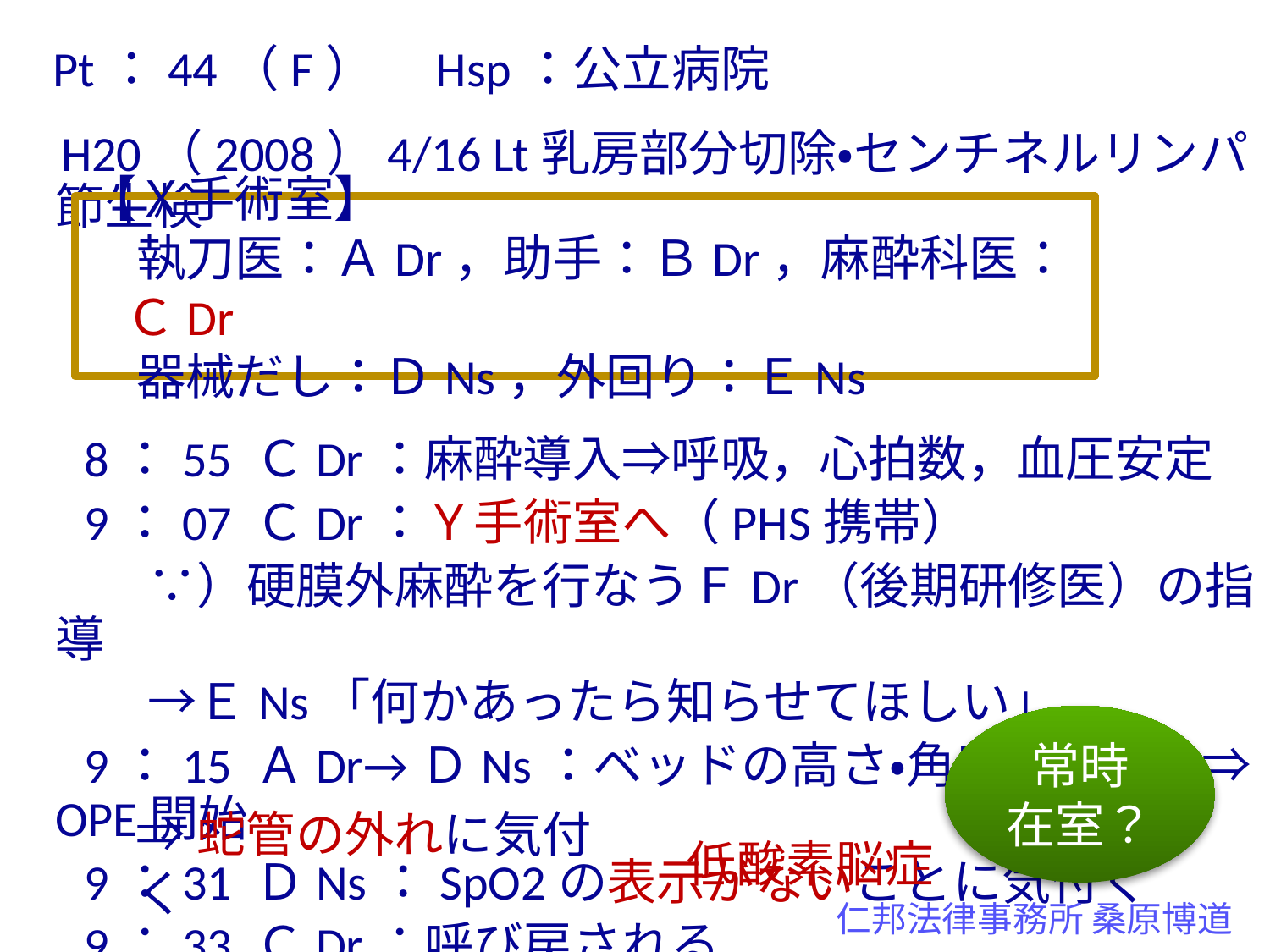

Pt：44（F）　Hsp：公立病院
　H20（2008）4/16 Lt乳房部分切除・センチネルリンパ節生検

 　8：55 ＣDr：麻酔導入⇒呼吸，心拍数，血圧安定
 　9：07 ＣDr：Ｙ手術室へ（PHS携帯）
　　　∵）硬膜外麻酔を行なうＦDr（後期研修医）の指導
　　　→ＥNs「何かあったら知らせてほしい」
 　9：15 ＡDr→ＤNs：ベッドの高さ・角度の調整　⇒OPE開始
 　9：31 ＤNs：SpO2の表示がないことに気付く
 　9：33 ＣDr：呼び戻される
【Ｘ手術室】
　執刀医：ＡDr，助手：ＢDr，麻酔科医：ＣDr
　器械だし：ＤNs，外回り：ＥNs
常時
在室？
低酸素脳症
⇒蛇管の外れに気付く
 仁邦法律事務所 桑原博道